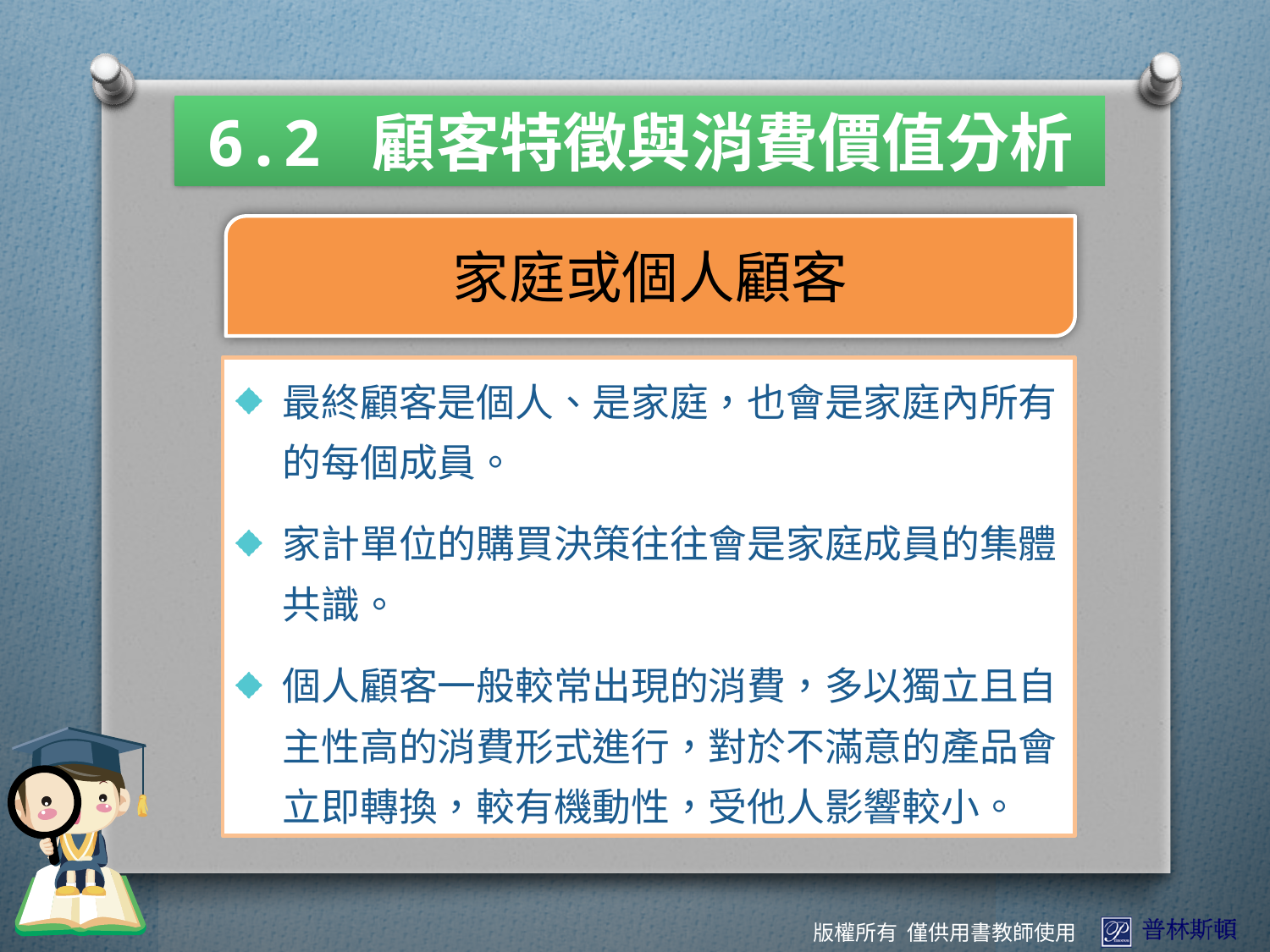

6.2 顧客特徵與消費價值分析
家庭或個人顧客
最終顧客是個人、是家庭，也會是家庭內所有的每個成員。
家計單位的購買決策往往會是家庭成員的集體共識。
個人顧客一般較常出現的消費，多以獨立且自主性高的消費形式進行，對於不滿意的產品會立即轉換，較有機動性，受他人影響較小。